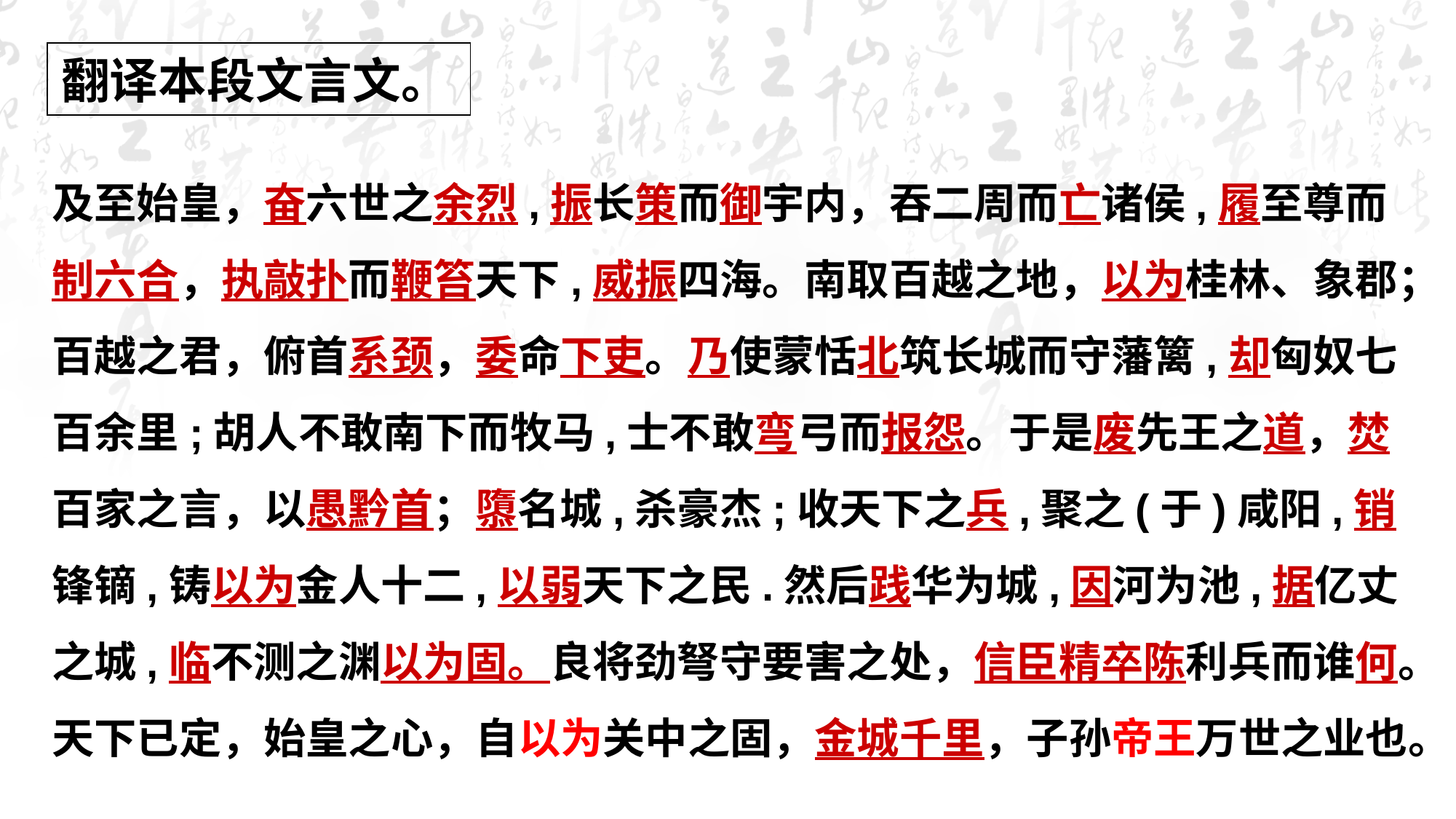

翻译本段文言文。
及至始皇，奋六世之余烈,振长策而御宇内，吞二周而亡诸侯,履至尊而制六合，执敲扑而鞭笞天下,威振四海。南取百越之地，以为桂林、象郡；百越之君，俯首系颈，委命下吏。乃使蒙恬北筑长城而守藩篱,却匈奴七百余里;胡人不敢南下而牧马,士不敢弯弓而报怨。于是废先王之道，焚百家之言，以愚黔首；隳名城,杀豪杰;收天下之兵,聚之(于)咸阳,销锋镝,铸以为金人十二,以弱天下之民.然后践华为城,因河为池,据亿丈之城,临不测之渊以为固。良将劲弩守要害之处，信臣精卒陈利兵而谁何。天下已定，始皇之心，自以为关中之固，金城千里，子孙帝王万世之业也。